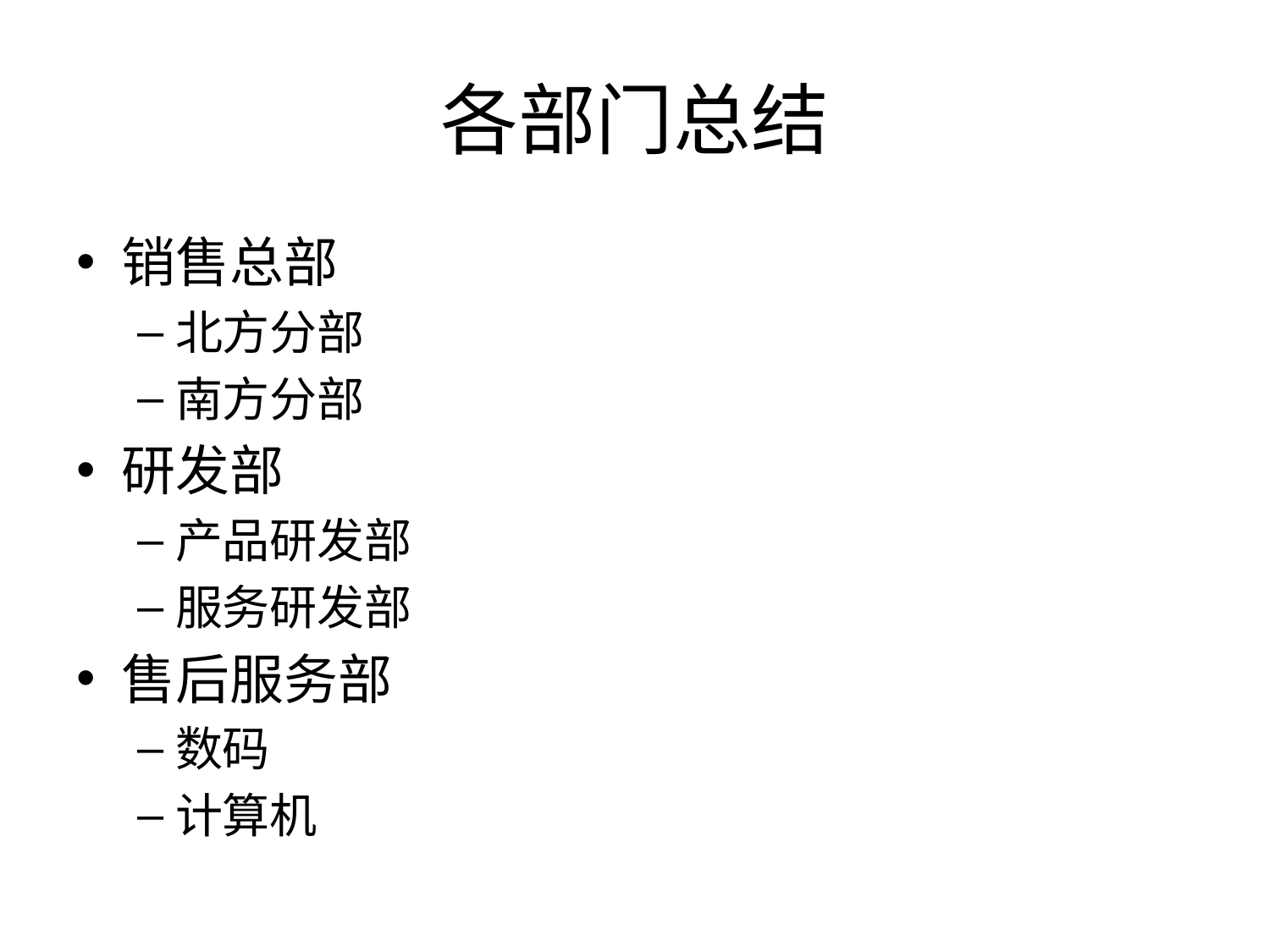

# 各部门总结
销售总部
北方分部
南方分部
研发部
产品研发部
服务研发部
售后服务部
数码
计算机